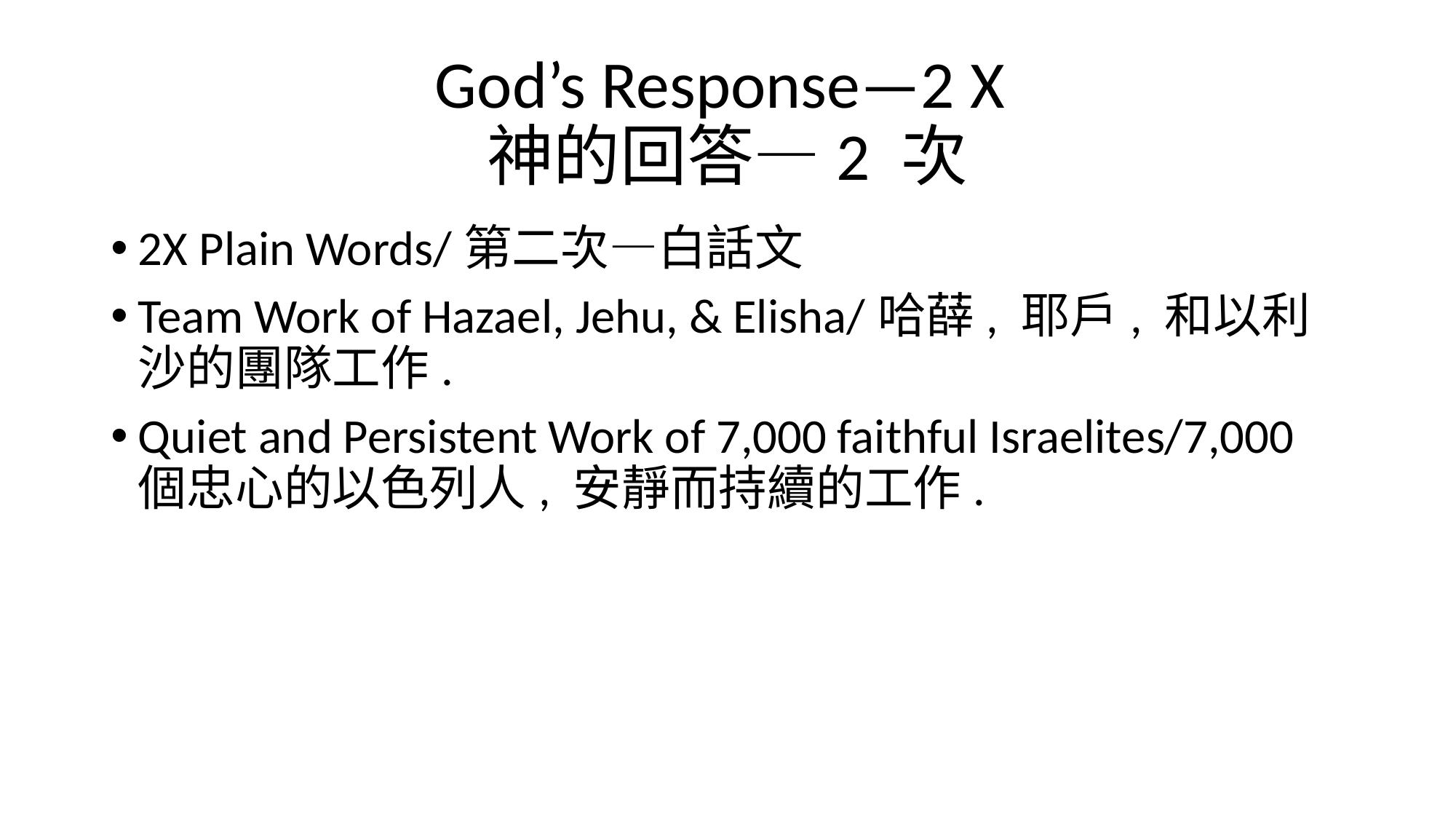

# God’s Response—2 X 神的回答—2 次
2X Plain Words/第二次—白話文
Team Work of Hazael, Jehu, & Elisha/哈薛, 耶戶, 和以利沙的團隊工作.
Quiet and Persistent Work of 7,000 faithful Israelites/7,000個忠心的以色列人, 安靜而持續的工作.